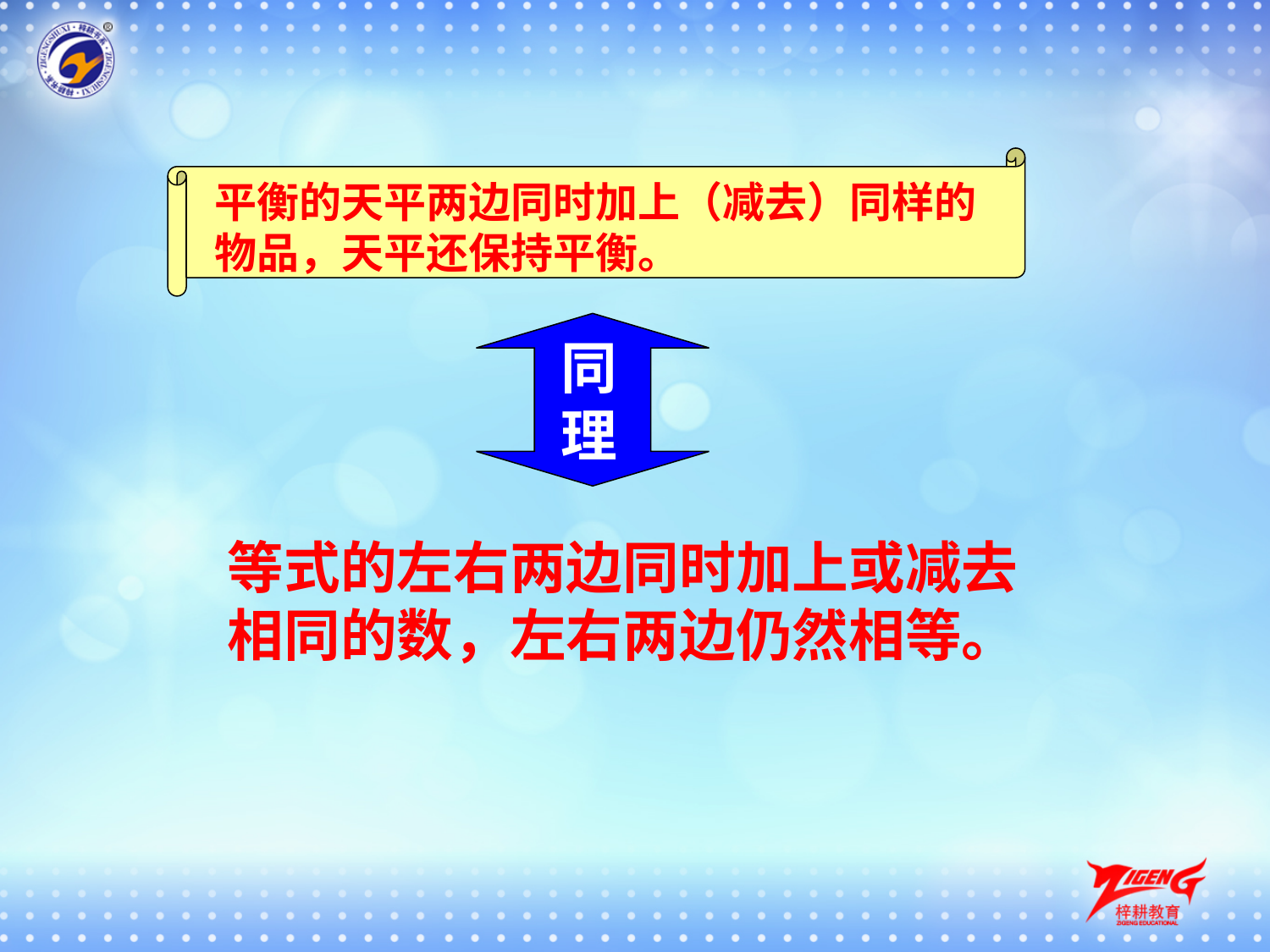

平衡的天平两边同时加上（减去）同样的物品，天平还保持平衡。

同理
等式的左右两边同时加上或减去相同的数，左右两边仍然相等。